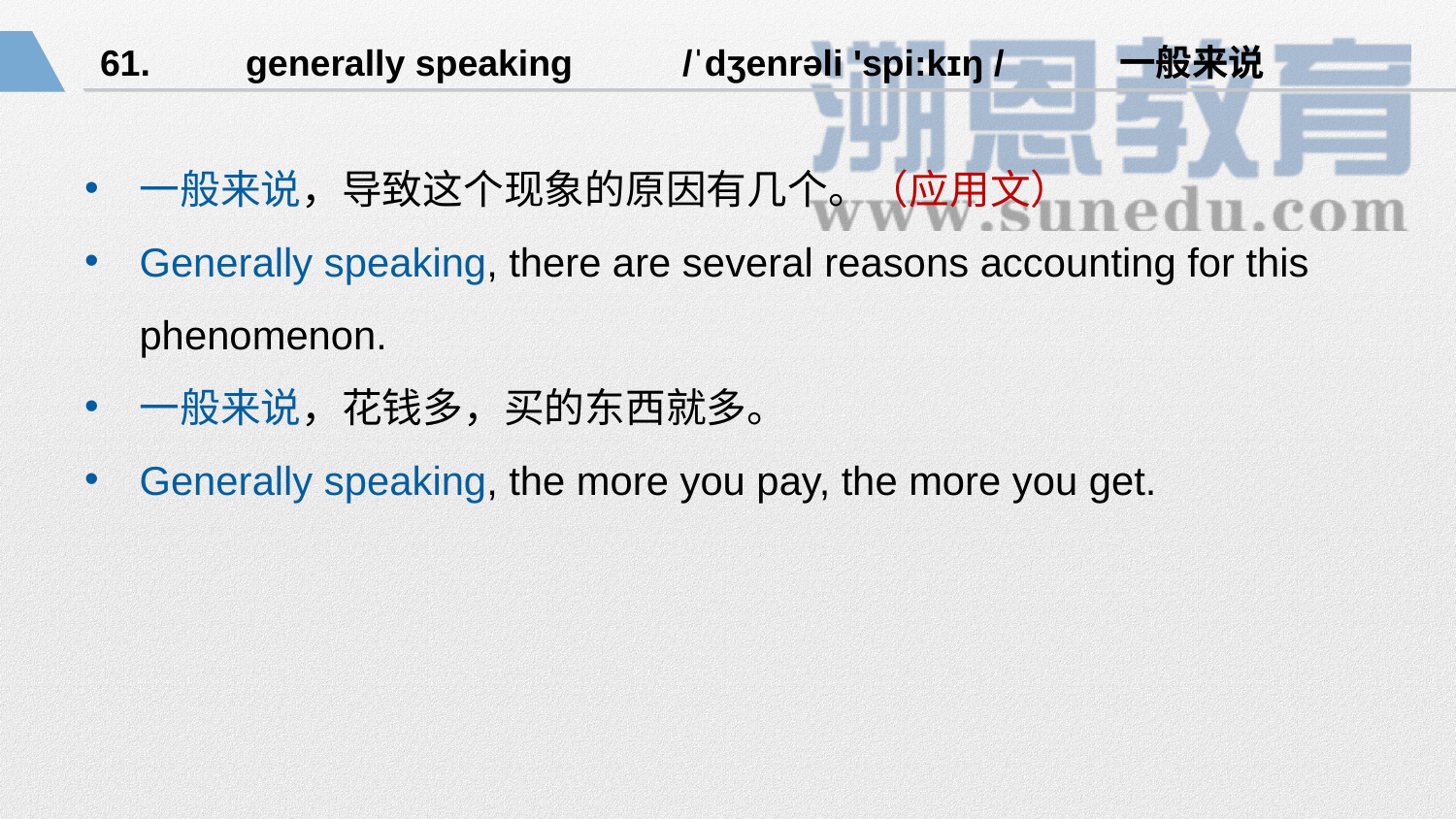

61.	generally speaking 	/ˈdʒenrəli 'spi:kɪŋ / 	一般来说
一般来说，导致这个现象的原因有几个。（应用文）
Generally speaking, there are several reasons accounting for this phenomenon.
一般来说，花钱多，买的东西就多。
Generally speaking, the more you pay, the more you get.